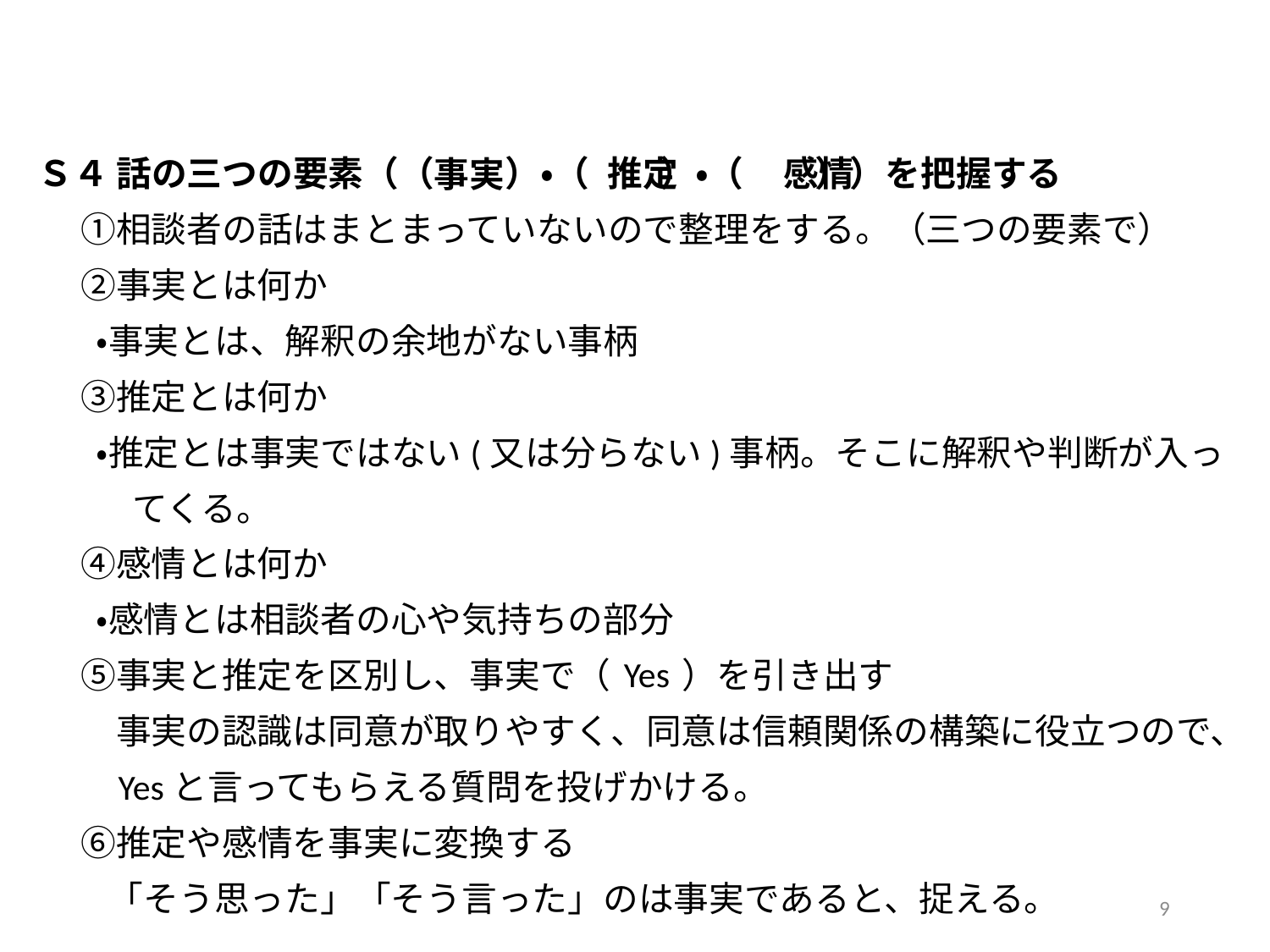

推定
感情
事実
Ｓ４ 話の三つの要素（（　　）・（　　）・（　　））を把握する
　 ①相談者の話はまとまっていないので整理をする。（三つの要素で）
　 ②事実とは何か
　   ・事実とは、解釈の余地がない事柄
　 ③推定とは何か
　   ・推定とは事実ではない(又は分らない)事柄。そこに解釈や判断が入っ
           てくる。
　 ④感情とは何か
　   ・感情とは相談者の心や気持ちの部分
　 ⑤事実と推定を区別し、事実で（　　）を引き出す
　　 事実の認識は同意が取りやすく、同意は信頼関係の構築に役立つので、
          Yesと言ってもらえる質問を投げかける。
　 ⑥推定や感情を事実に変換する
　　「そう思った」「そう言った」のは事実であると、捉える。

Yes
9